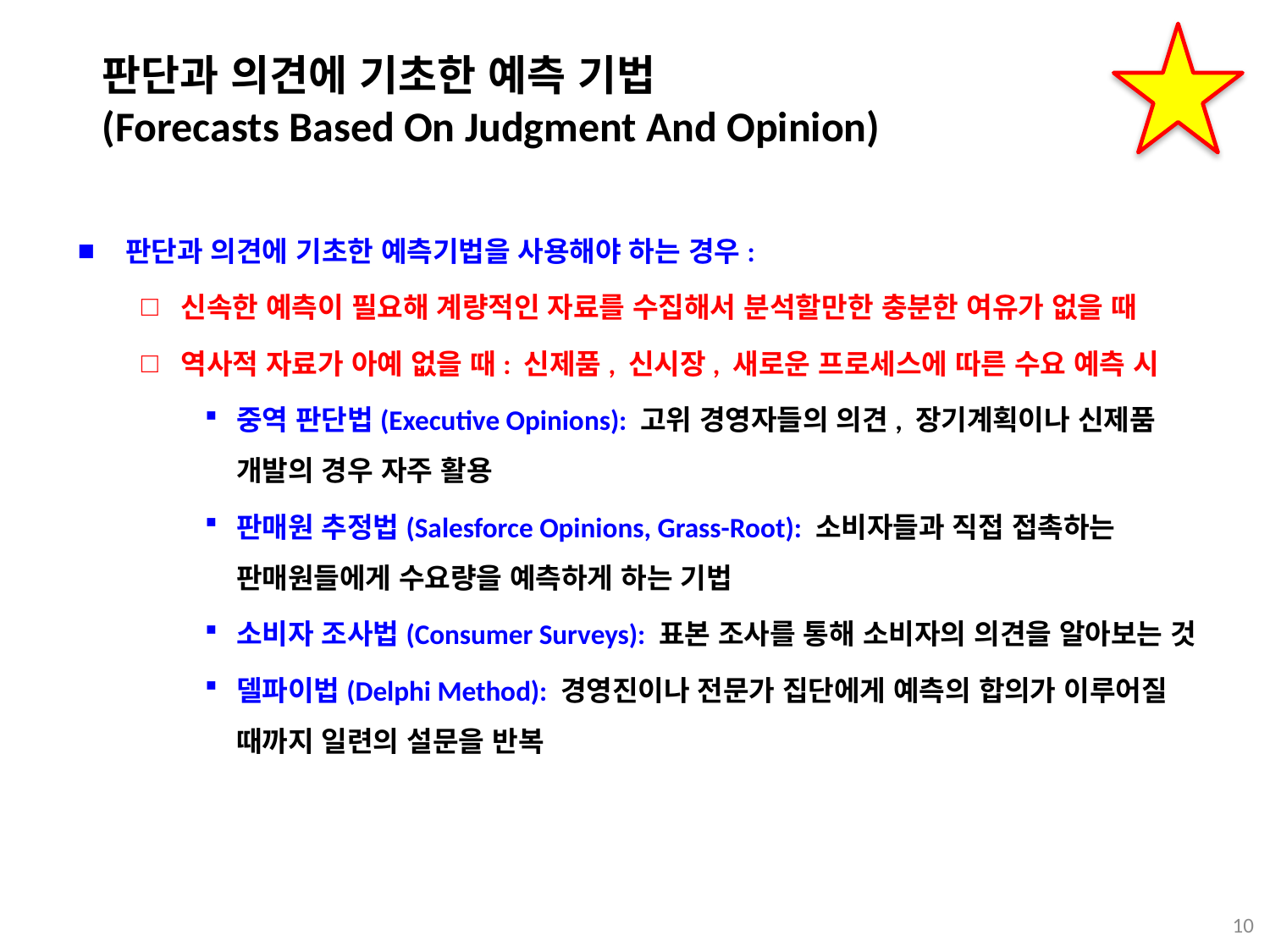

판단과 의견에 기초한 예측 기법
(Forecasts Based On Judgment And Opinion)
판단과 의견에 기초한 예측기법을 사용해야 하는 경우:
신속한 예측이 필요해 계량적인 자료를 수집해서 분석할만한 충분한 여유가 없을 때
역사적 자료가 아예 없을 때: 신제품, 신시장, 새로운 프로세스에 따른 수요 예측 시
중역 판단법(Executive Opinions): 고위 경영자들의 의견, 장기계획이나 신제품 개발의 경우 자주 활용
판매원 추정법(Salesforce Opinions, Grass-Root): 소비자들과 직접 접촉하는 판매원들에게 수요량을 예측하게 하는 기법
소비자 조사법(Consumer Surveys): 표본 조사를 통해 소비자의 의견을 알아보는 것
델파이법(Delphi Method): 경영진이나 전문가 집단에게 예측의 합의가 이루어질 때까지 일련의 설문을 반복

10